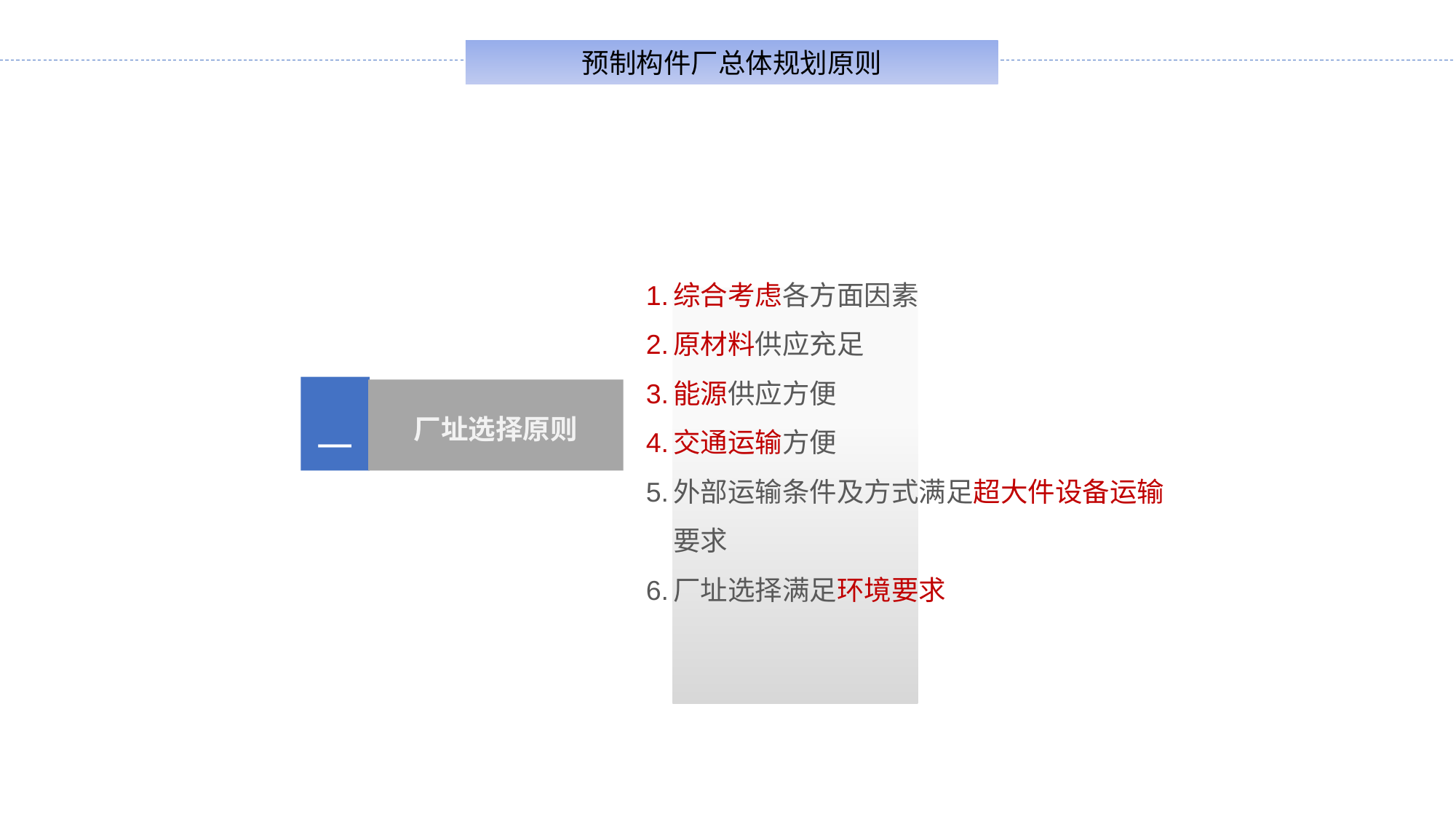

预制构件厂总体规划原则
综合考虑各方面因素
原材料供应充足
能源供应方便
交通运输方便
外部运输条件及方式满足超大件设备运输要求
厂址选择满足环境要求

 一
厂址选择原则